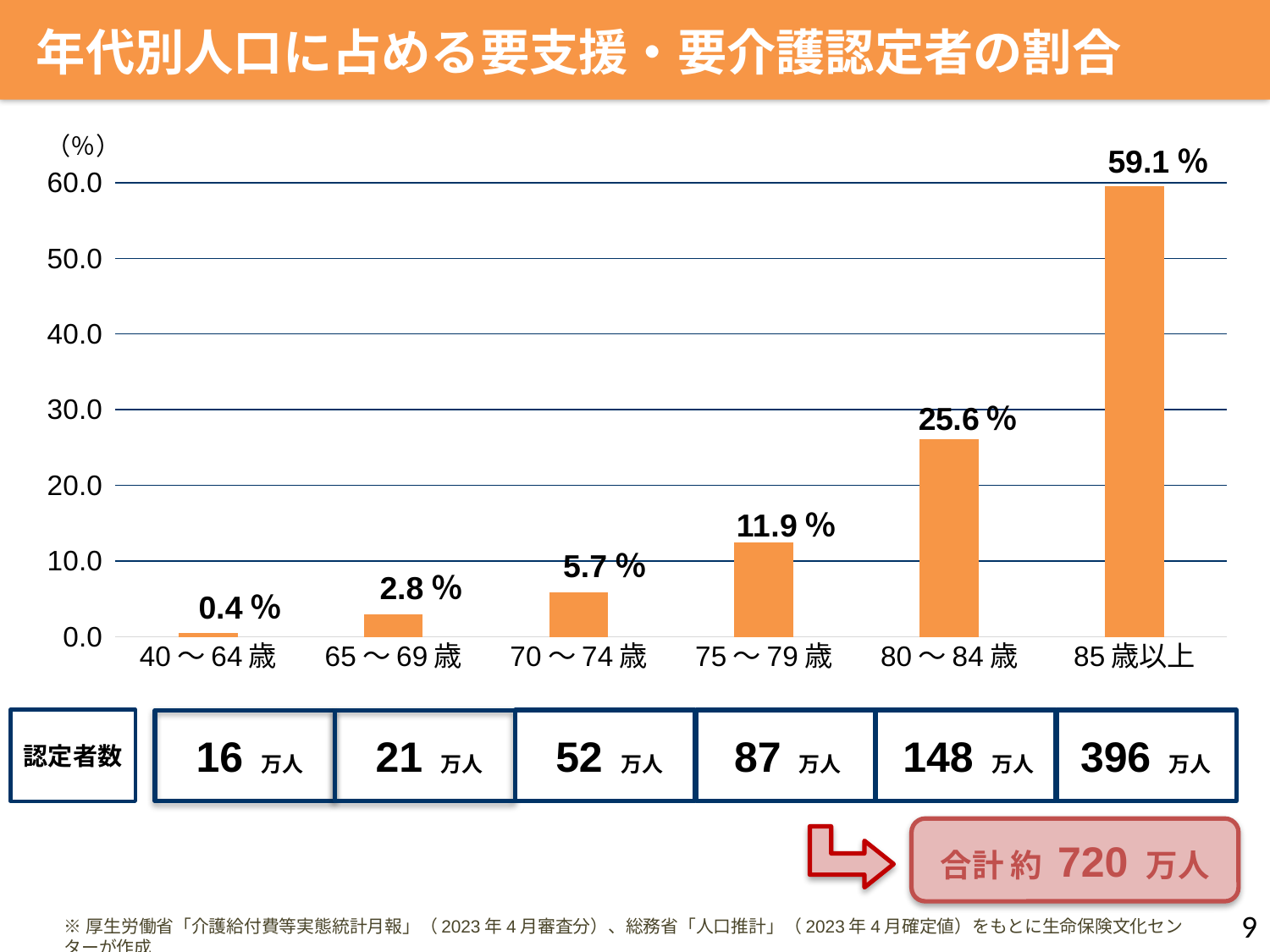

年代別人口に占める要支援・要介護認定者の割合

### Chart

| Category |  |
|---|---|
| 40～64歳 | 0.4 |
| 65～69歳 | 2.9 |
| 70～74歳 | 5.8 |
| 75～79歳 | 12.4 |
| 80～84歳 | 26.0 |
| 85歳以上 | 59.5 |
保険金等
59.1％
5.7％
2.8％
0.4％
認定者数

16 万人
52 万人
87 万人
21 万人
148 万人
396 万人

合計 約 720 万人
9
※厚生労働省「介護給付費等実態統計月報」（2023年4月審査分）、総務省「人口推計」（2023年4月確定値）をもとに生命保険文化センターが作成